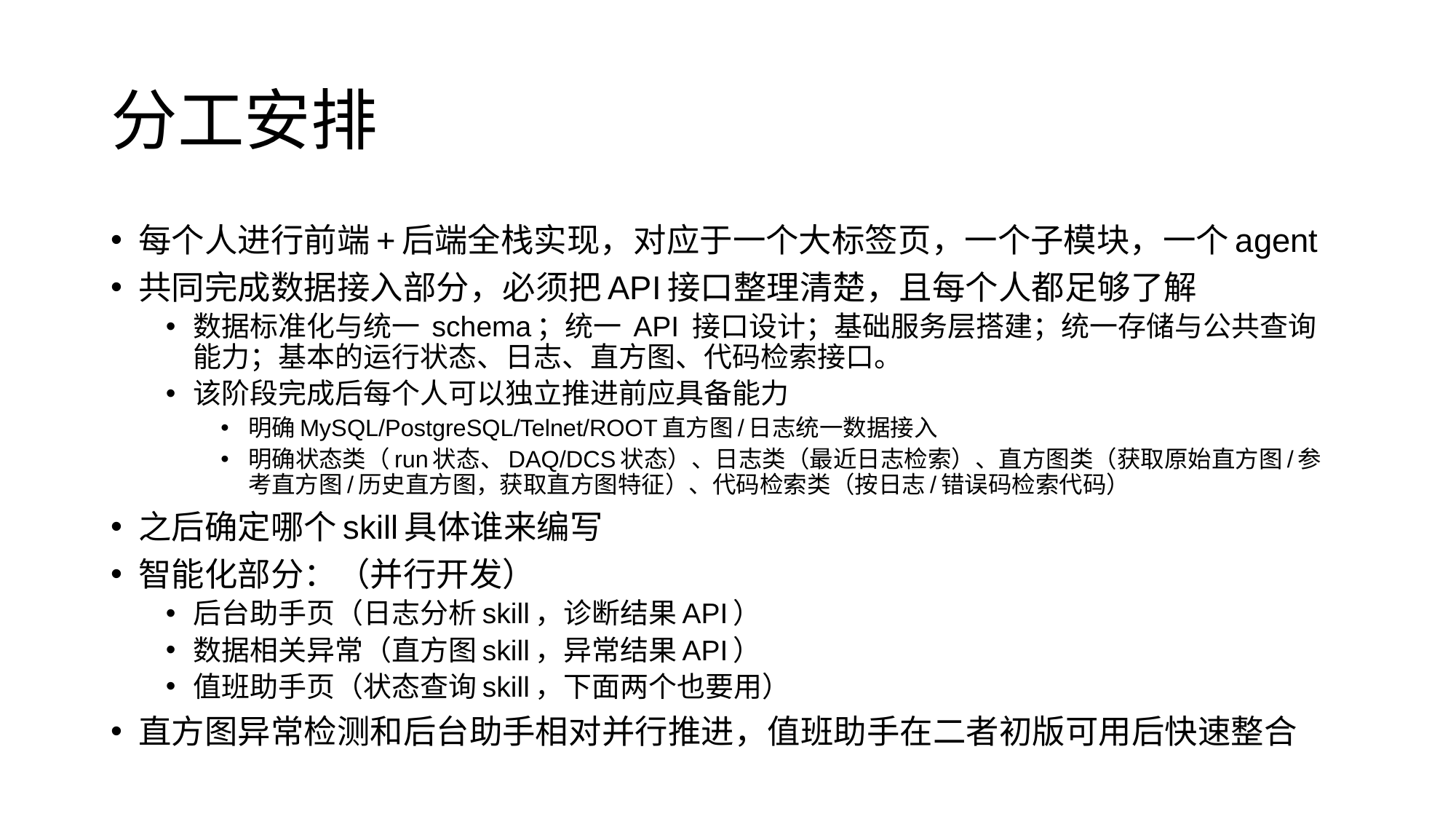

# 分工安排
每个人进行前端+后端全栈实现，对应于一个大标签页，一个子模块，一个agent
共同完成数据接入部分，必须把API接口整理清楚，且每个人都足够了解
数据标准化与统一 schema；统一 API 接口设计；基础服务层搭建；统一存储与公共查询能力；基本的运行状态、日志、直方图、代码检索接口。
该阶段完成后每个人可以独立推进前应具备能力
明确MySQL/PostgreSQL/Telnet/ROOT直方图/日志统一数据接入
明确状态类（run状态、DAQ/DCS状态）、日志类（最近日志检索）、直方图类（获取原始直方图/参考直方图/历史直方图，获取直方图特征）、代码检索类（按日志/错误码检索代码）
之后确定哪个skill具体谁来编写
智能化部分：（并行开发）
后台助手页（日志分析skill，诊断结果API）
数据相关异常（直方图skill，异常结果API）
值班助手页（状态查询skill，下面两个也要用）
直方图异常检测和后台助手相对并行推进，值班助手在二者初版可用后快速整合